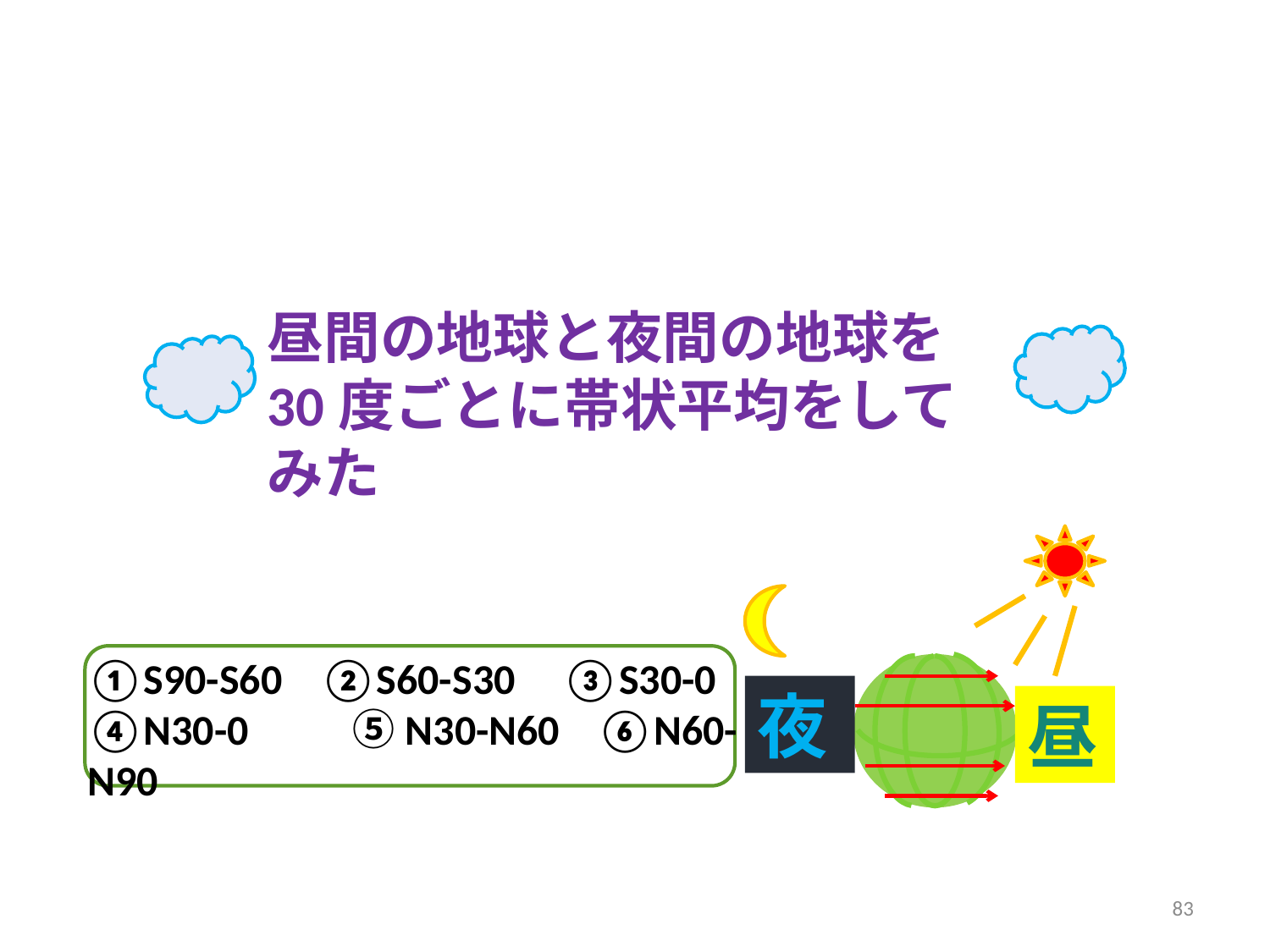

昼間の地球と夜間の地球を
30度ごとに帯状平均をしてみた

①S90-S60    ②S60-S30     ③S30-0
④N30-0 　　⑤N30-N60    ⑥N60-N90

夜

昼
83